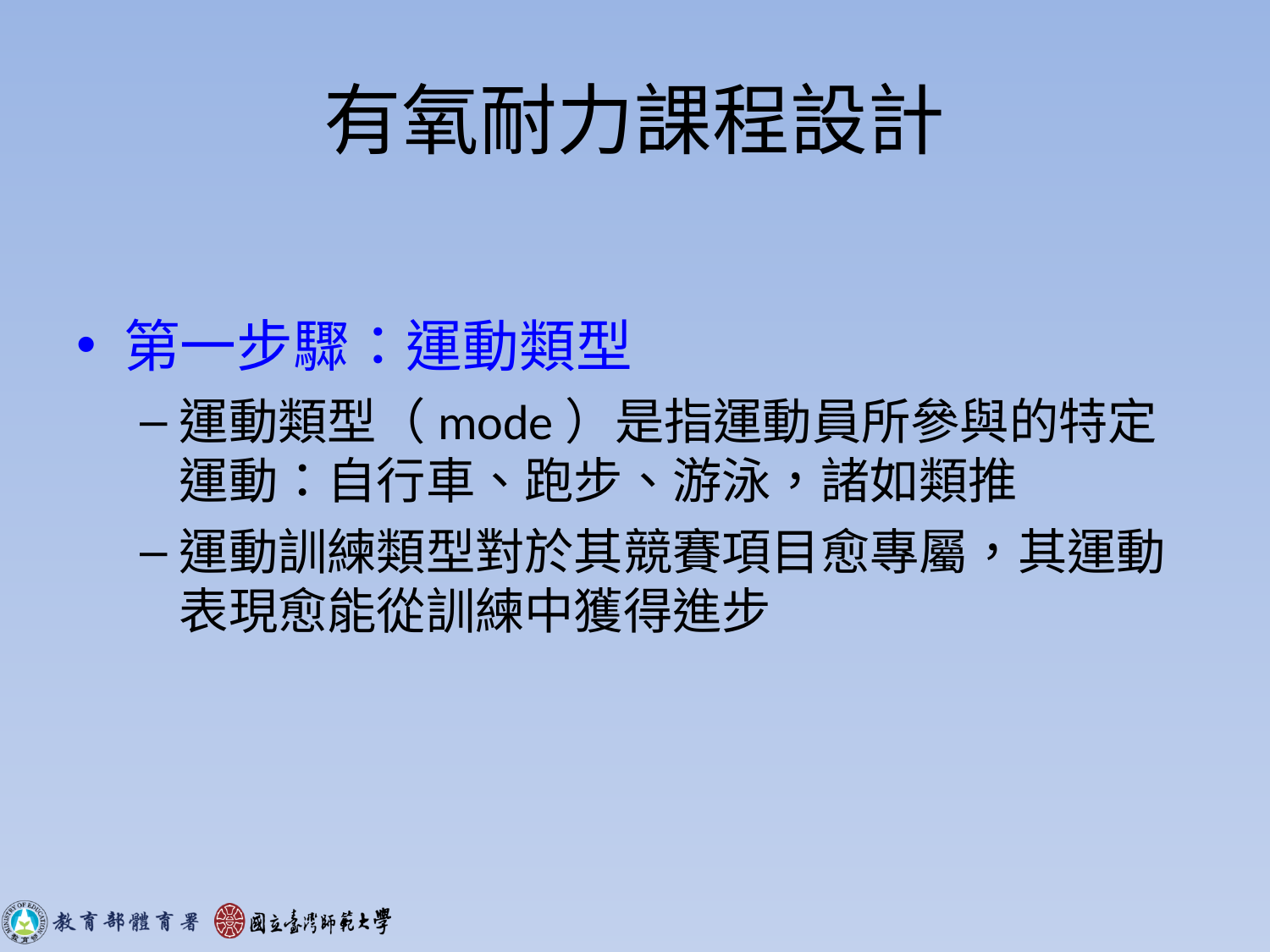

# 有氧耐力課程設計

第一步驟：運動類型
運動類型（mode）是指運動員所參與的特定運動：自行車、跑步、游泳，諸如類推
運動訓練類型對於其競賽項目愈專屬，其運動表現愈能從訓練中獲得進步